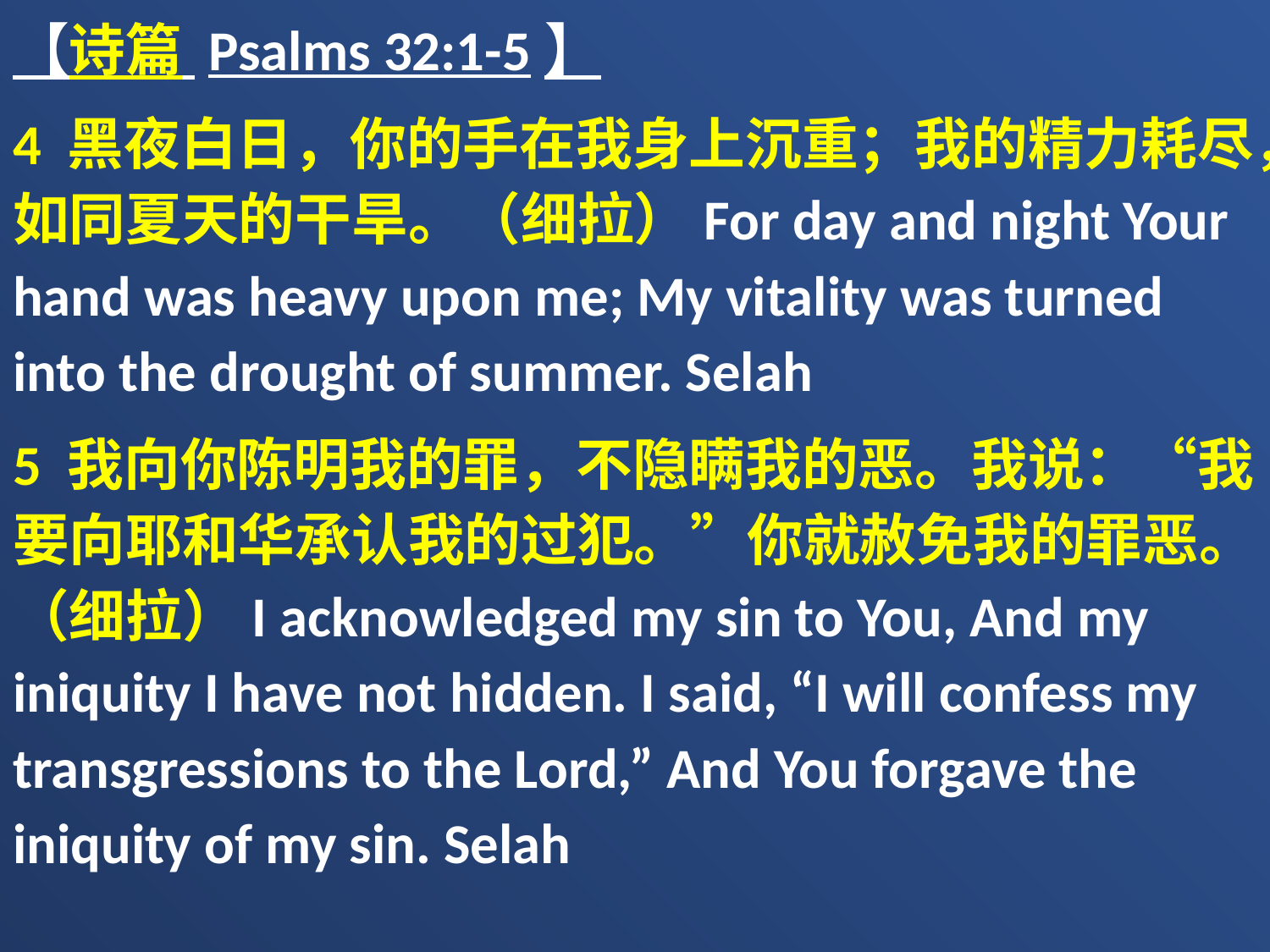

【诗篇 Psalms 32:1-5】
4 黑夜白日，你的手在我身上沉重；我的精力耗尽，如同夏天的干旱。（细拉）For day and night Your hand was heavy upon me; My vitality was turned into the drought of summer. Selah
5 我向你陈明我的罪，不隐瞒我的恶。我说：“我要向耶和华承认我的过犯。”你就赦免我的罪恶。（细拉）I acknowledged my sin to You, And my iniquity I have not hidden. I said, “I will confess my transgressions to the Lord,” And You forgave the iniquity of my sin. Selah